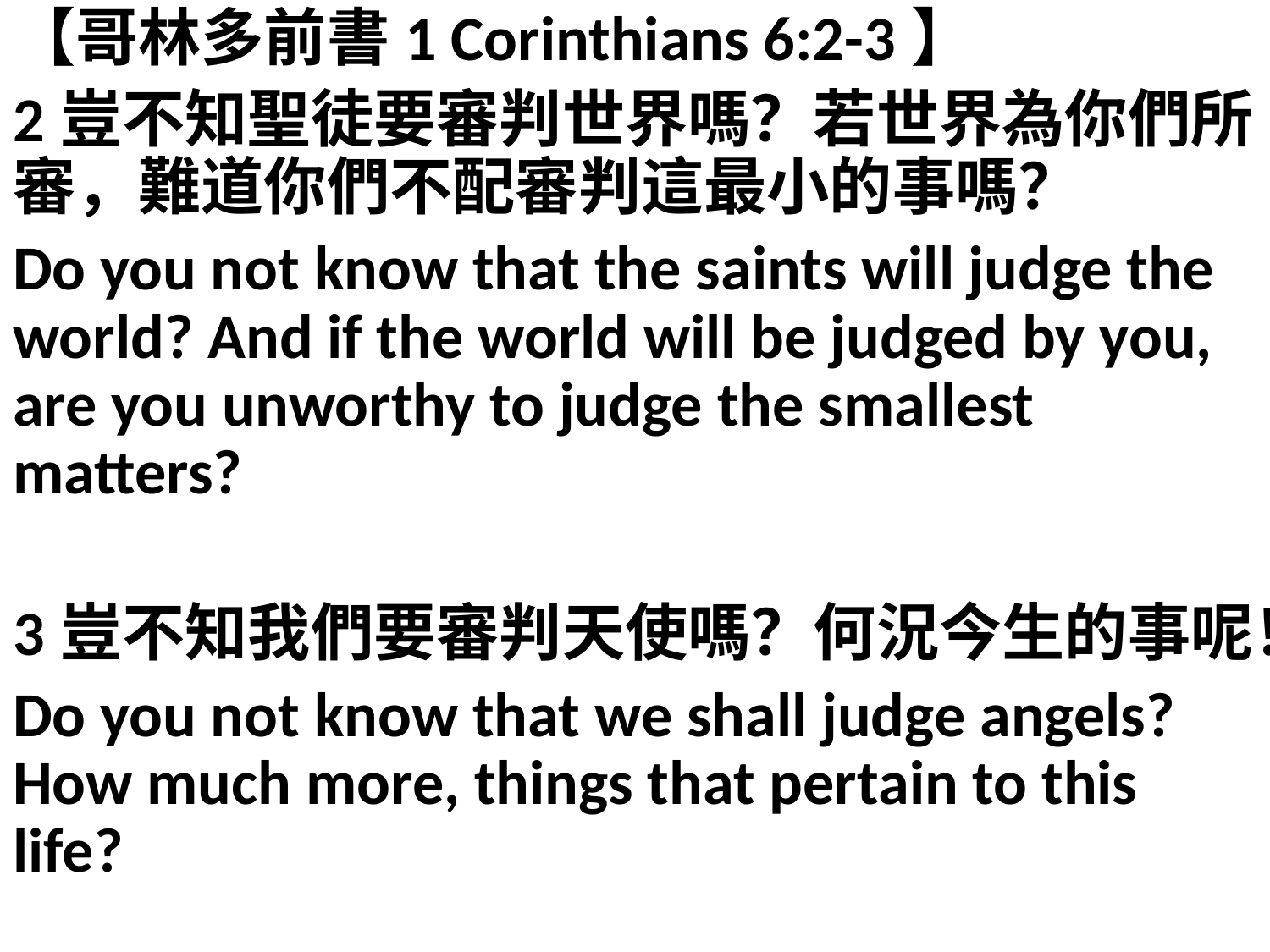

【哥林多前書1 Corinthians 6:2-3】
2豈不知聖徒要審判世界嗎？若世界為你們所審，難道你們不配審判這最小的事嗎？
Do you not know that the saints will judge the world? And if the world will be judged by you, are you unworthy to judge the smallest matters?

3豈不知我們要審判天使嗎？何況今生的事呢！
Do you not know that we shall judge angels? How much more, things that pertain to this life?